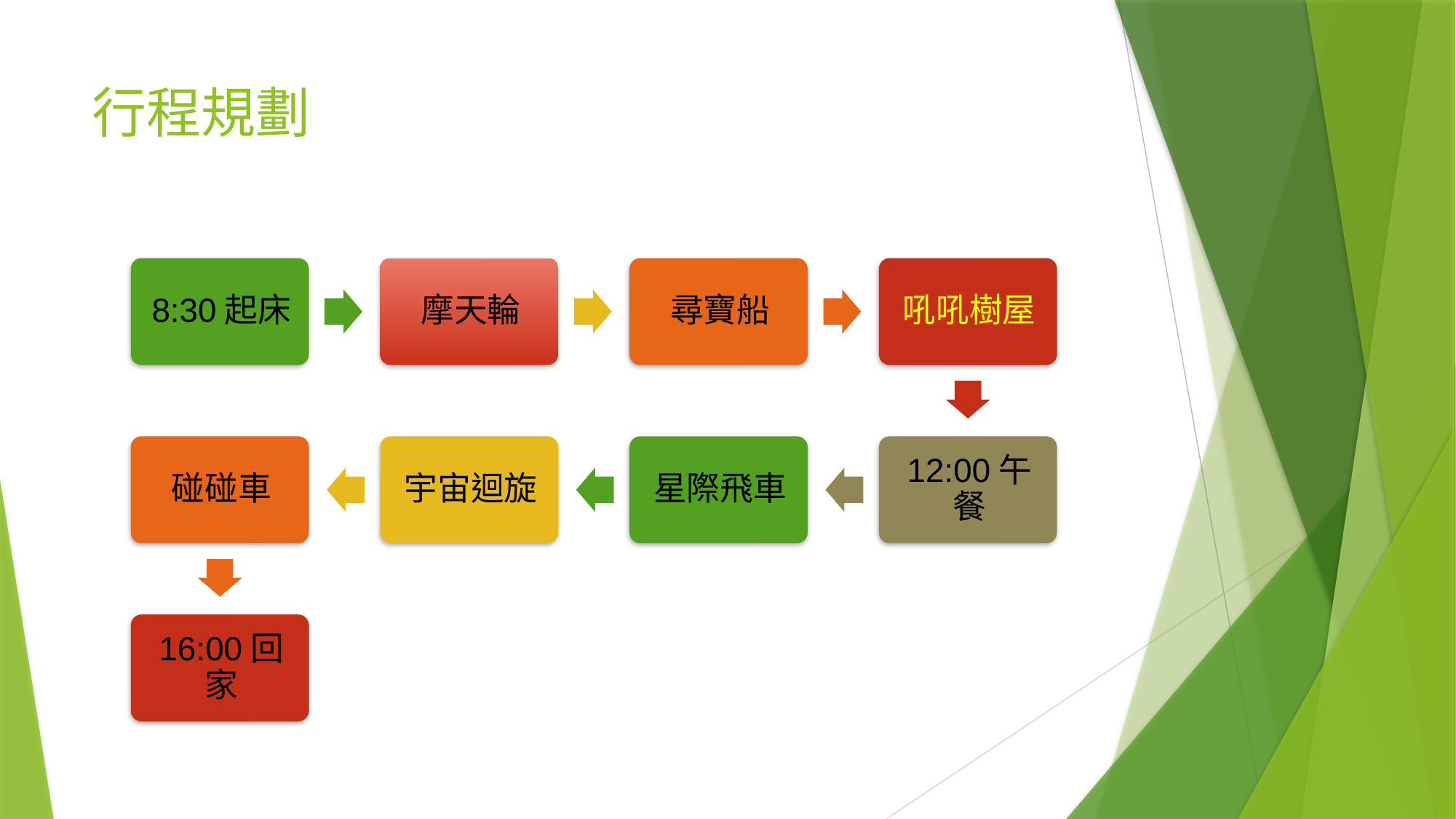

# 行程規劃
8:30起床

摩天輪

尋寶船

吼吼樹屋

12:00午餐

星際飛車

宇宙迴旋

碰碰車

16:00回家